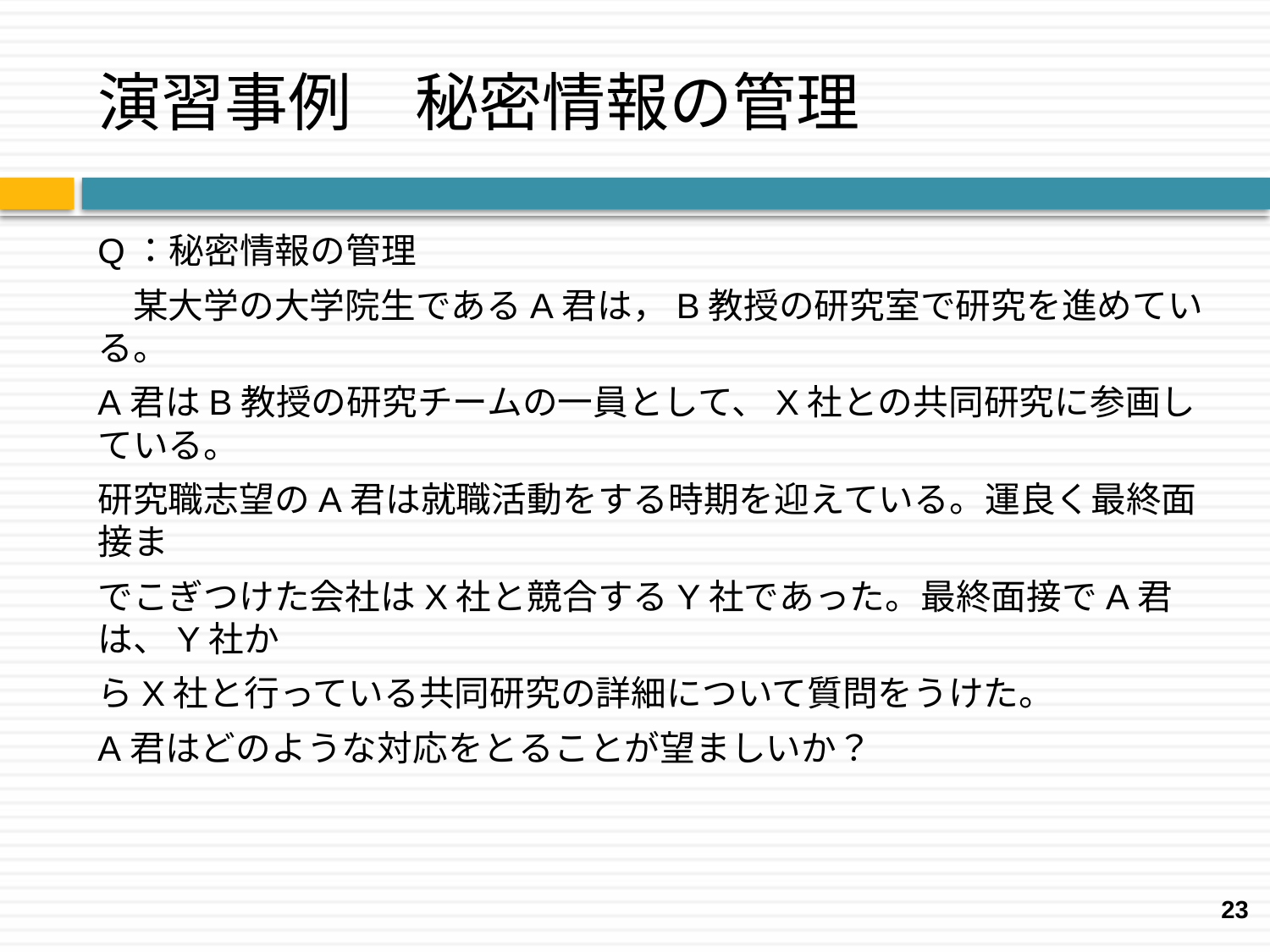

# 演習事例　秘密情報の管理
Q：秘密情報の管理
　某大学の大学院生であるA君は，B教授の研究室で研究を進めている。
A君はB教授の研究チームの一員として、X社との共同研究に参画している。
研究職志望のA君は就職活動をする時期を迎えている。運良く最終面接ま
でこぎつけた会社はX社と競合するY社であった。最終面接でA君は、Y社か
らX社と行っている共同研究の詳細について質問をうけた。
A君はどのような対応をとることが望ましいか？

23